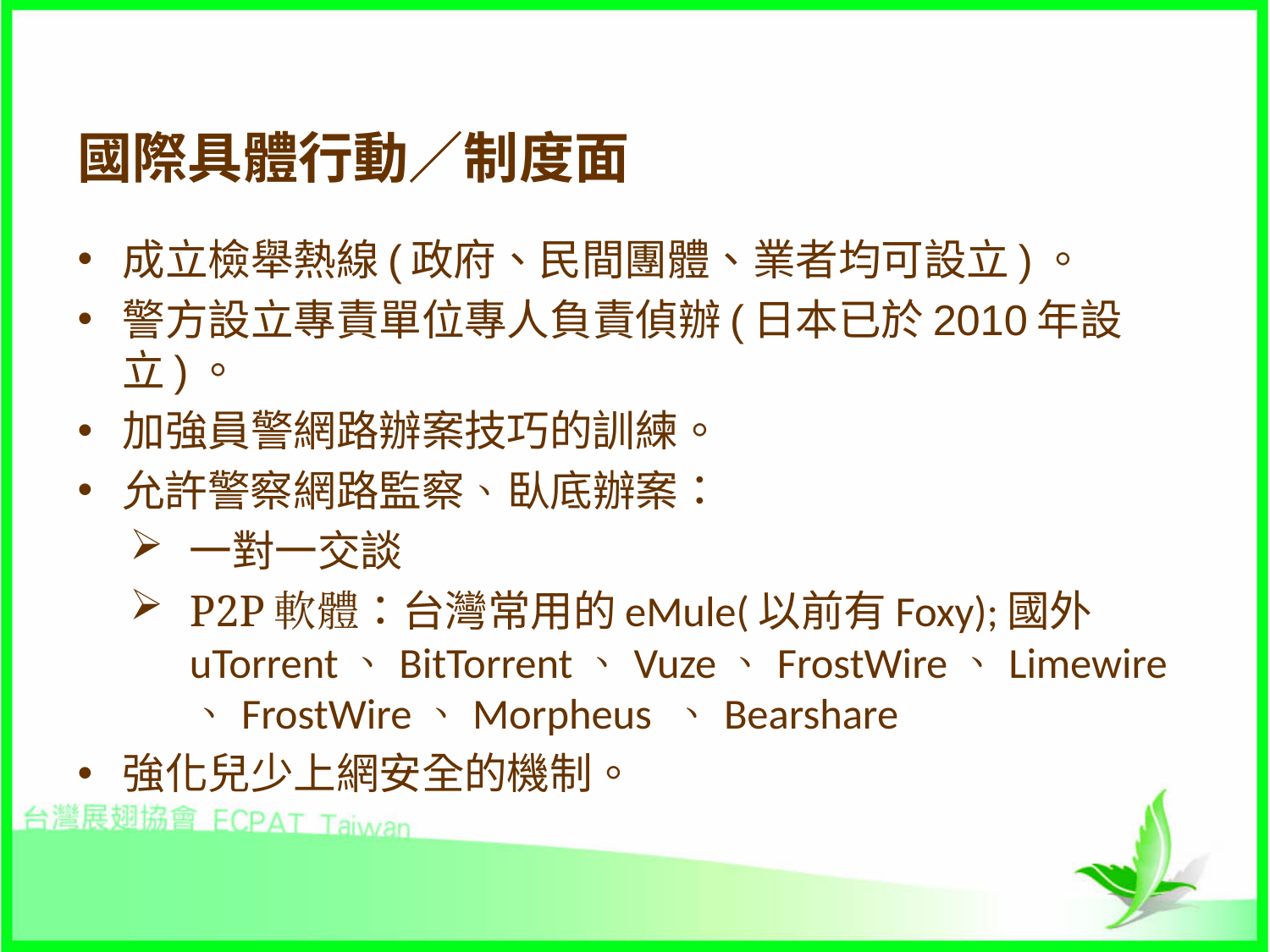

# 國際具體行動／制度面
成立檢舉熱線(政府、民間團體、業者均可設立)。
警方設立專責單位專人負責偵辦(日本已於2010年設立)。
加強員警網路辦案技巧的訓練。
允許警察網路監察、臥底辦案：
一對一交談
P2P軟體：台灣常用的eMule(以前有Foxy);國外 uTorrent、BitTorrent、Vuze、FrostWire、Limewire、FrostWire、Morpheus 、Bearshare
強化兒少上網安全的機制。